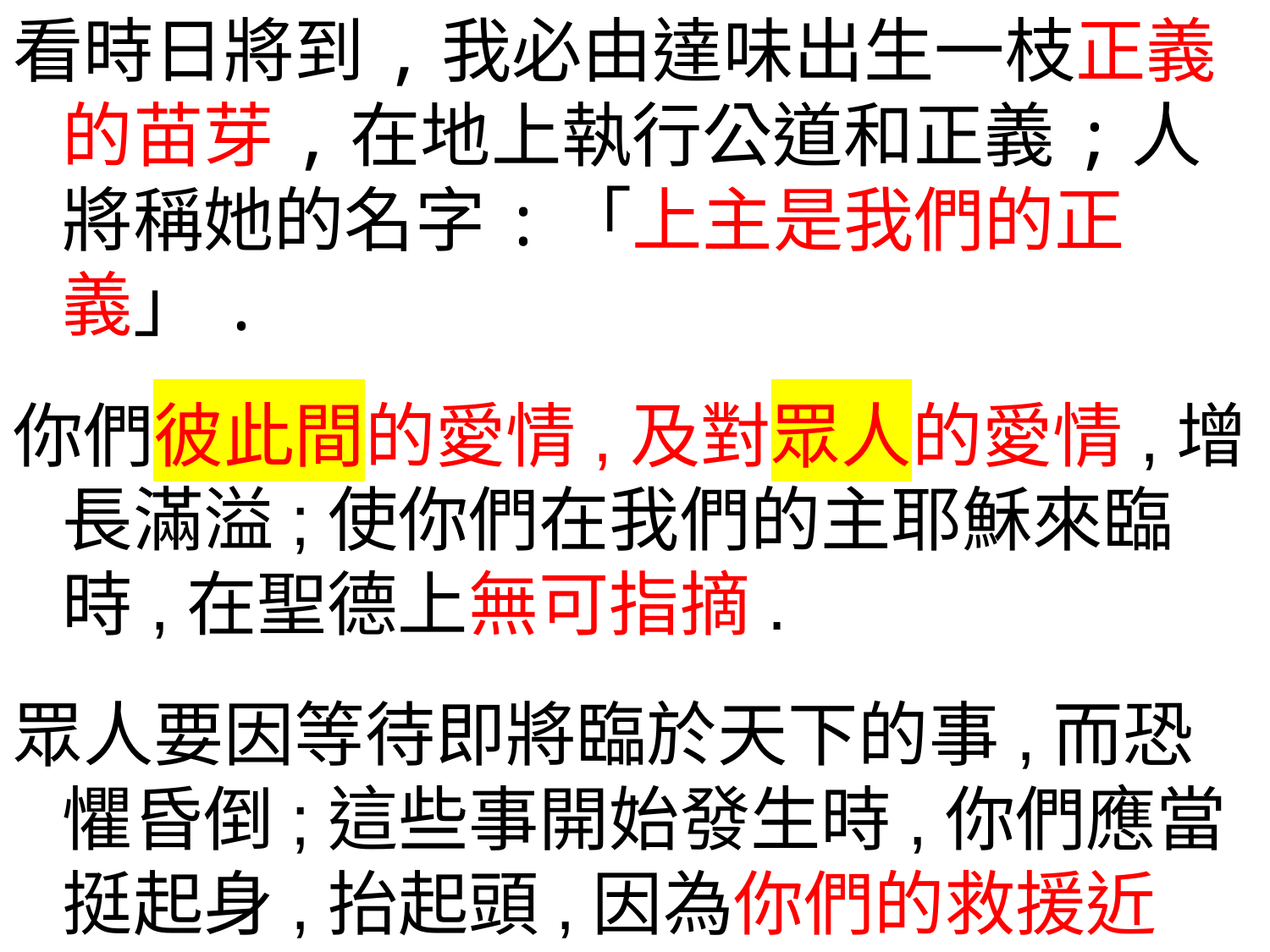

看時日將到,我必由達味出生一枝正義的苗芽,在地上執行公道和正義;人將稱她的名字:「上主是我們的正義」.
你們彼此間的愛情,及對眾人的愛情,增長滿溢;使你們在我們的主耶穌來臨時,在聖德上無可指摘.
眾人要因等待即將臨於天下的事,而恐懼昏倒;這些事開始發生時,你們應當挺起身,抬起頭,因為你們的救援近了.